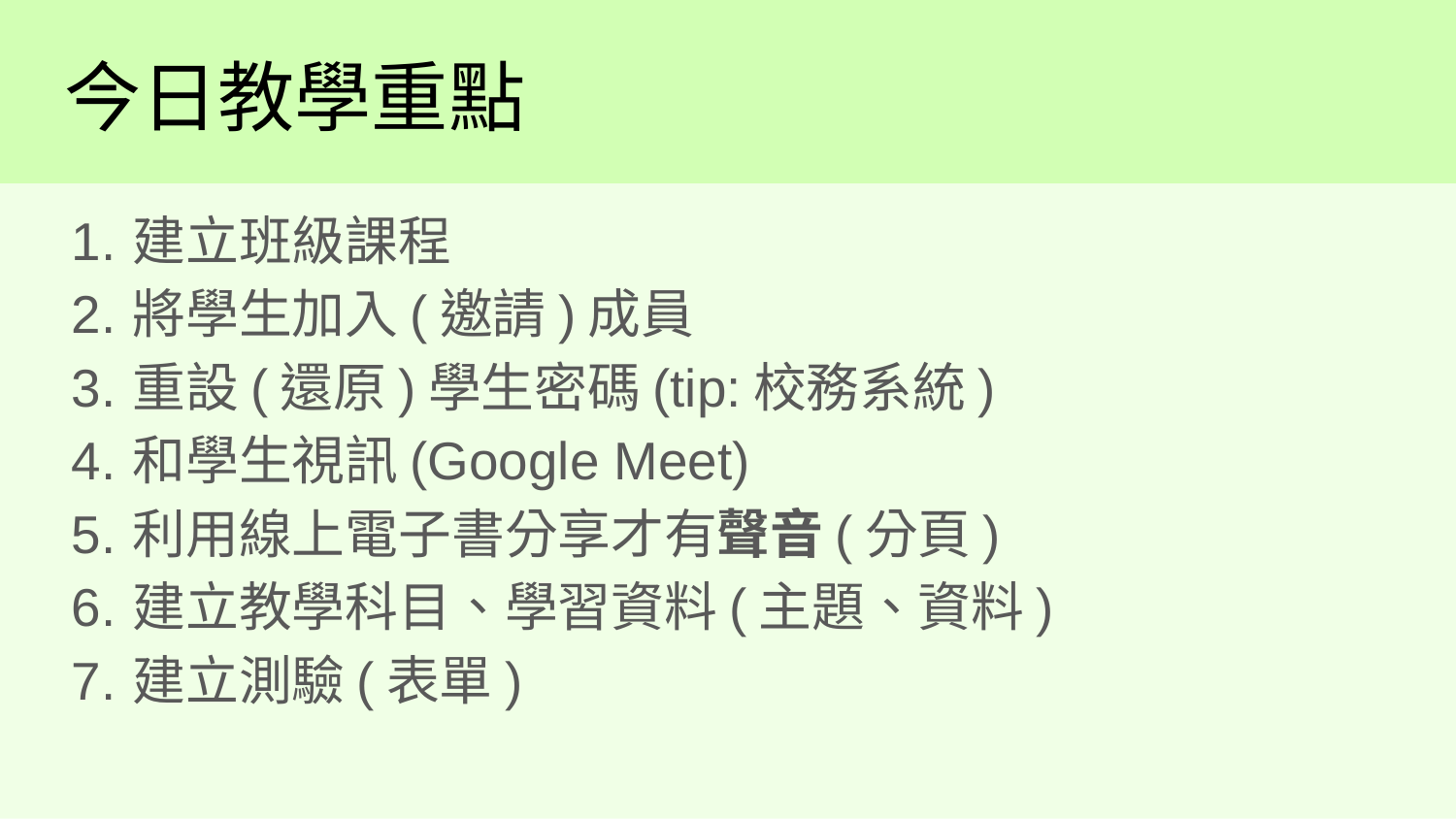

# 今日教學重點
建立班級課程
將學生加入(邀請)成員
重設(還原)學生密碼(tip:校務系統)
和學生視訊(Google Meet)
利用線上電子書分享才有聲音(分頁)
建立教學科目、學習資料(主題、資料)
建立測驗(表單)